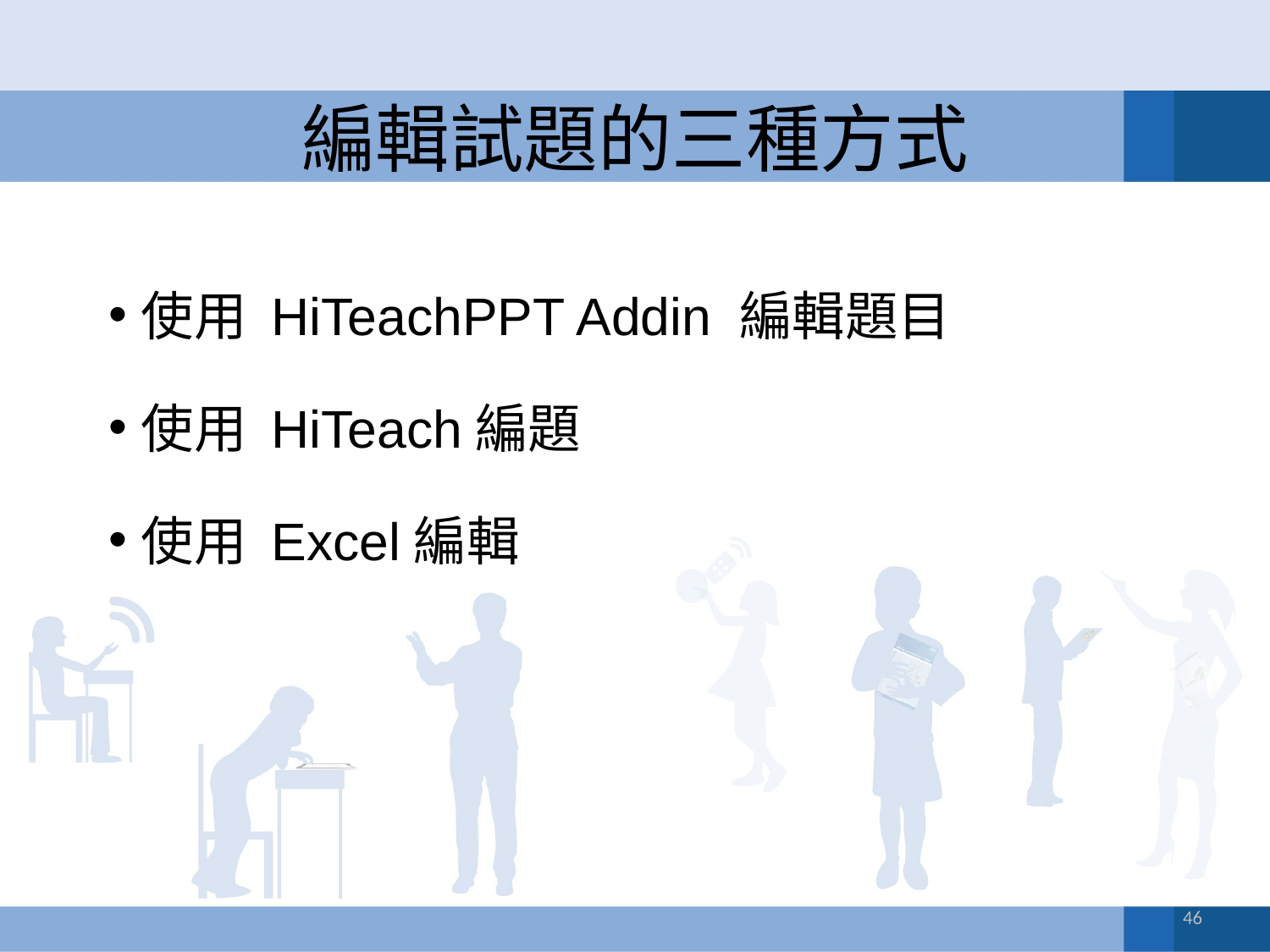

# 編輯試題的三種方式
使用 HiTeachPPT Addin 編輯題目
使用 HiTeach編題
使用 Excel編輯
46